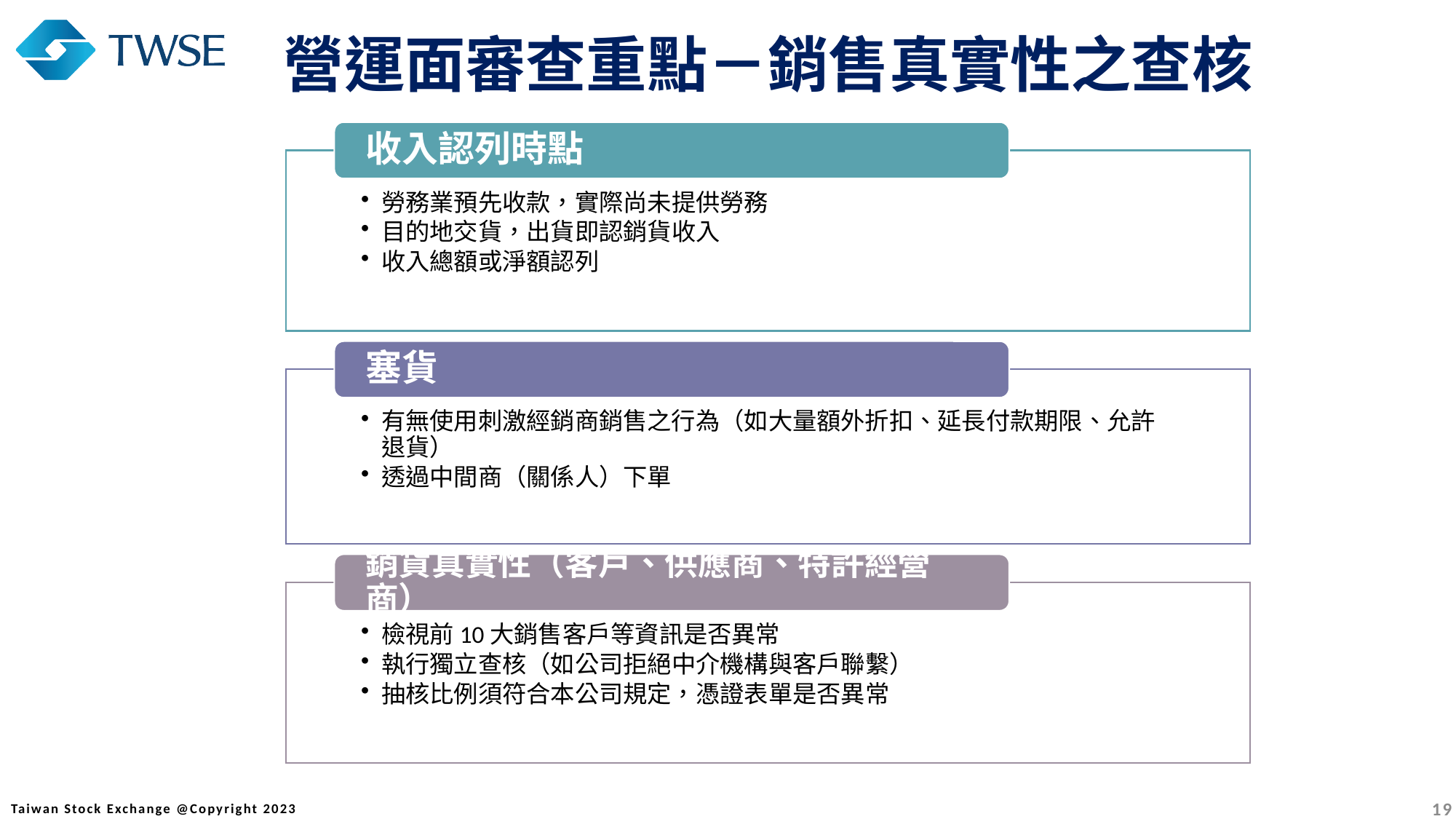

營運面審查重點－銷售真實性之查核
勞務業預先收款，實際尚未提供勞務
目的地交貨，出貨即認銷貨收入
收入總額或淨額認列
收入認列時點
有無使用刺激經銷商銷售之行為（如大量額外折扣、延長付款期限、允許退貨）
透過中間商（關係人）下單
塞貨
檢視前10大銷售客戶等資訊是否異常
執行獨立查核（如公司拒絕中介機構與客戶聯繫）
抽核比例須符合本公司規定，憑證表單是否異常
銷貨真實性（客戶、供應商、特許經營商）
19